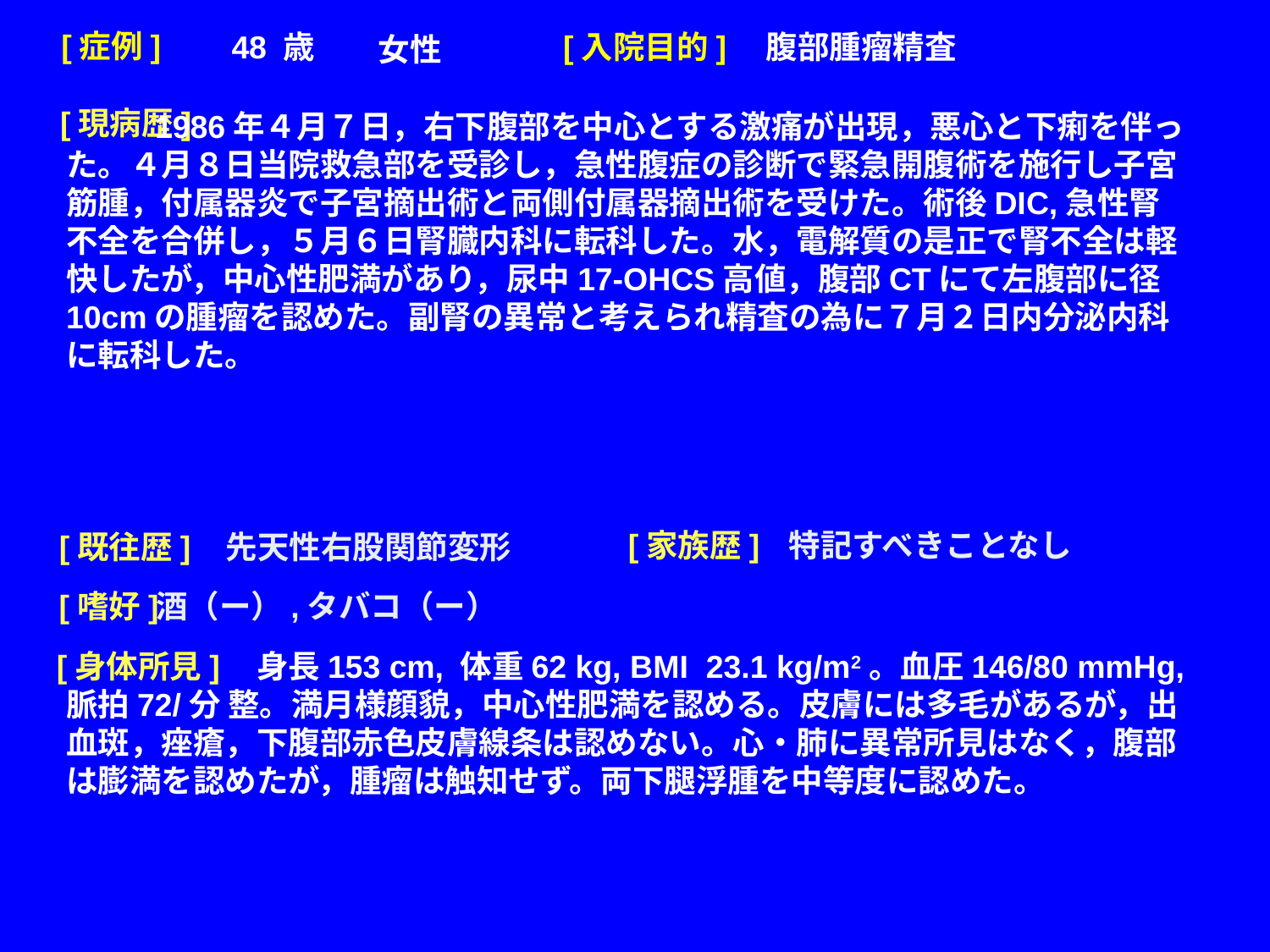

[症例]
48 歳
[入院目的]　腹部腫瘤精査
　女性
[現病歴]
          1986年４月７日，右下腹部を中心とする激痛が出現，悪心と下痢を伴った。４月８日当院救急部を受診し，急性腹症の診断で緊急開腹術を施行し子宮筋腫，付属器炎で子宮摘出術と両側付属器摘出術を受けた。術後DIC,急性腎不全を合併し，５月６日腎臓内科に転科した。水，電解質の是正で腎不全は軽快したが，中心性肥満があり，尿中17-OHCS高値，腹部CTにて左腹部に径10cmの腫瘤を認めた。副腎の異常と考えられ精査の為に７月２日内分泌内科に転科した。
[家族歴]
特記すべきことなし
[既往歴]
先天性右股関節変形
[嗜好]
 酒（ー）,タバコ（ー）
[身体所見]
　　　　　　身長153 cm, 体重62 kg, BMI  23.1 kg/m2。血圧146/80 mmHg, 脈拍72/分 整。満月様顔貌，中心性肥満を認める。皮膚には多毛があるが，出血斑，痤瘡，下腹部赤色皮膚線条は認めない。心・肺に異常所見はなく，腹部は膨満を認めたが，腫瘤は触知せず。両下腿浮腫を中等度に認めた。